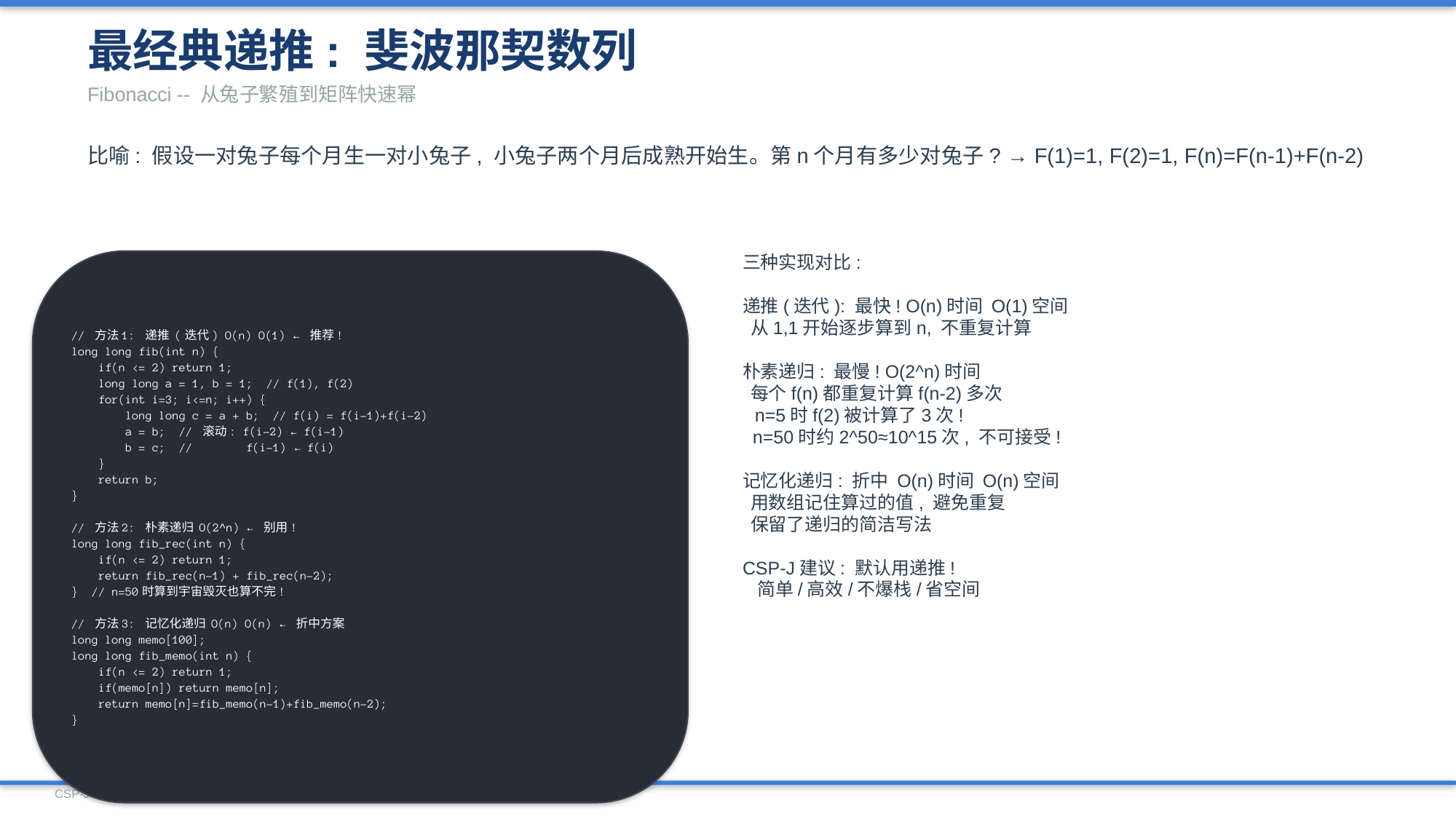

最经典递推: 斐波那契数列
Fibonacci -- 从兔子繁殖到矩阵快速幂
比喻: 假设一对兔子每个月生一对小兔子, 小兔子两个月后成熟开始生。第n个月有多少对兔子? → F(1)=1, F(2)=1, F(n)=F(n-1)+F(n-2)
// 方法1: 递推 (迭代) O(n) O(1) ← 推荐!
long long fib(int n) {
    if(n <= 2) return 1;
    long long a = 1, b = 1;  // f(1), f(2)
    for(int i=3; i<=n; i++) {
        long long c = a + b;  // f(i) = f(i-1)+f(i-2)
        a = b;  // 滚动: f(i-2) ← f(i-1)
        b = c;  //        f(i-1) ← f(i)
    }
    return b;
}

// 方法2: 朴素递归 O(2^n) ← 别用!
long long fib_rec(int n) {
    if(n <= 2) return 1;
    return fib_rec(n-1) + fib_rec(n-2);
}  // n=50时算到宇宙毁灭也算不完!

// 方法3: 记忆化递归 O(n) O(n) ← 折中方案
long long memo[100];
long long fib_memo(int n) {
    if(n <= 2) return 1;
    if(memo[n]) return memo[n];
    return memo[n]=fib_memo(n-1)+fib_memo(n-2);
}
三种实现对比:
递推(迭代): 最快! O(n)时间 O(1)空间
  从1,1开始逐步算到n, 不重复计算
朴素递归: 最慢! O(2^n)时间
  每个f(n)都重复计算f(n-2)多次
  n=5时f(2)被计算了3次!
  n=50时约2^50≈10^15次, 不可接受!
记忆化递归: 折中 O(n)时间 O(n)空间
  用数组记住算过的值, 避免重复
  保留了递归的简洁写法
CSP-J建议: 默认用递推!
  简单/高效/不爆栈/省空间

CSP-J 入门级  |  PPT 37